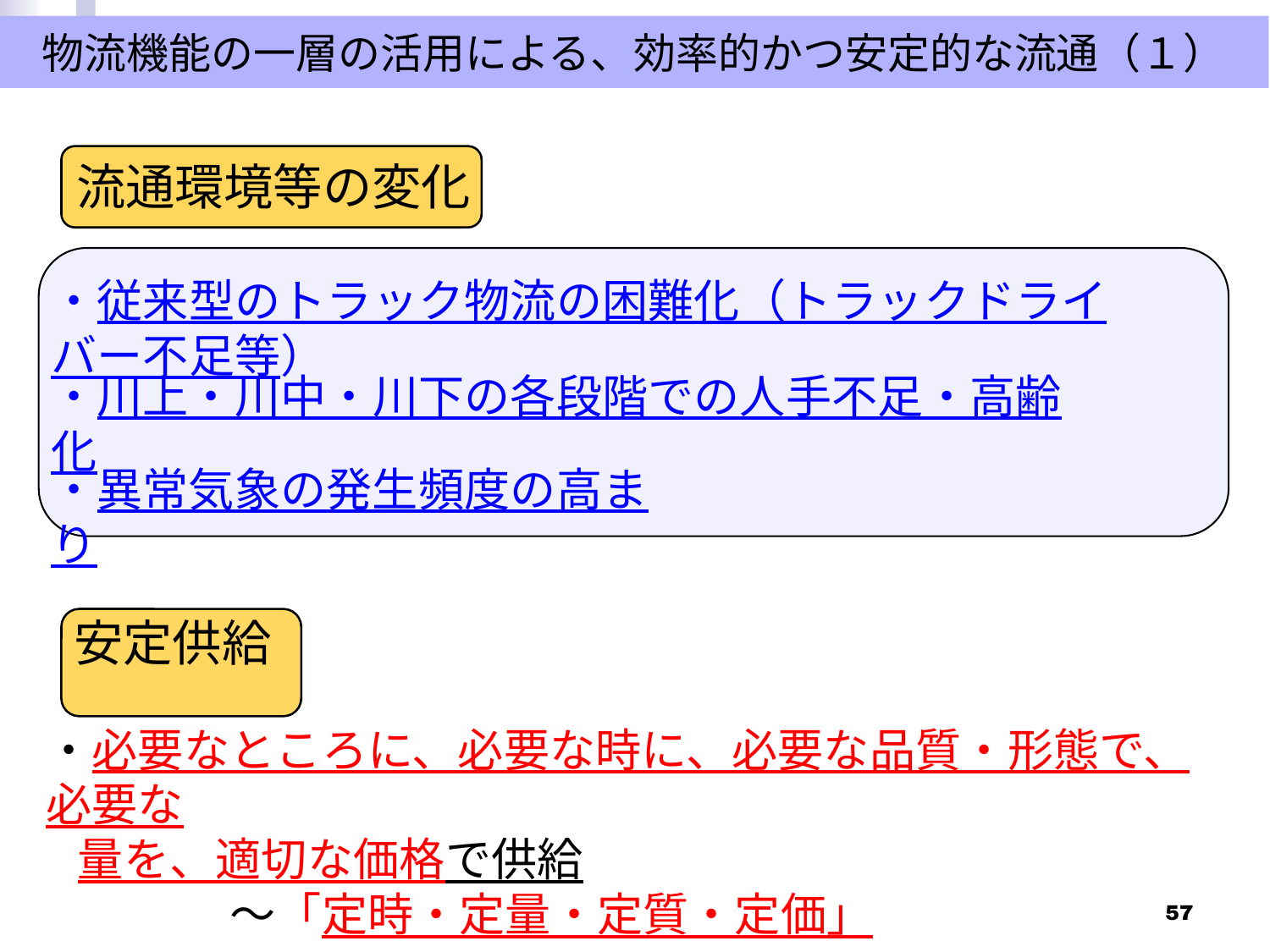

物流機能の一層の活用による、効率的かつ安定的な流通（１）

流通環境等の変化

・従来型のトラック物流の困難化（トラックドライバー不足等）
・川上・川中・川下の各段階での人手不足・高齢化
・異常気象の発生頻度の高まり
安定供給

・必要なところに、必要な時に、必要な品質・形態で、必要な
  量を、適切な価格で供給
　　　　～「定時・定量・定質・定価」
57